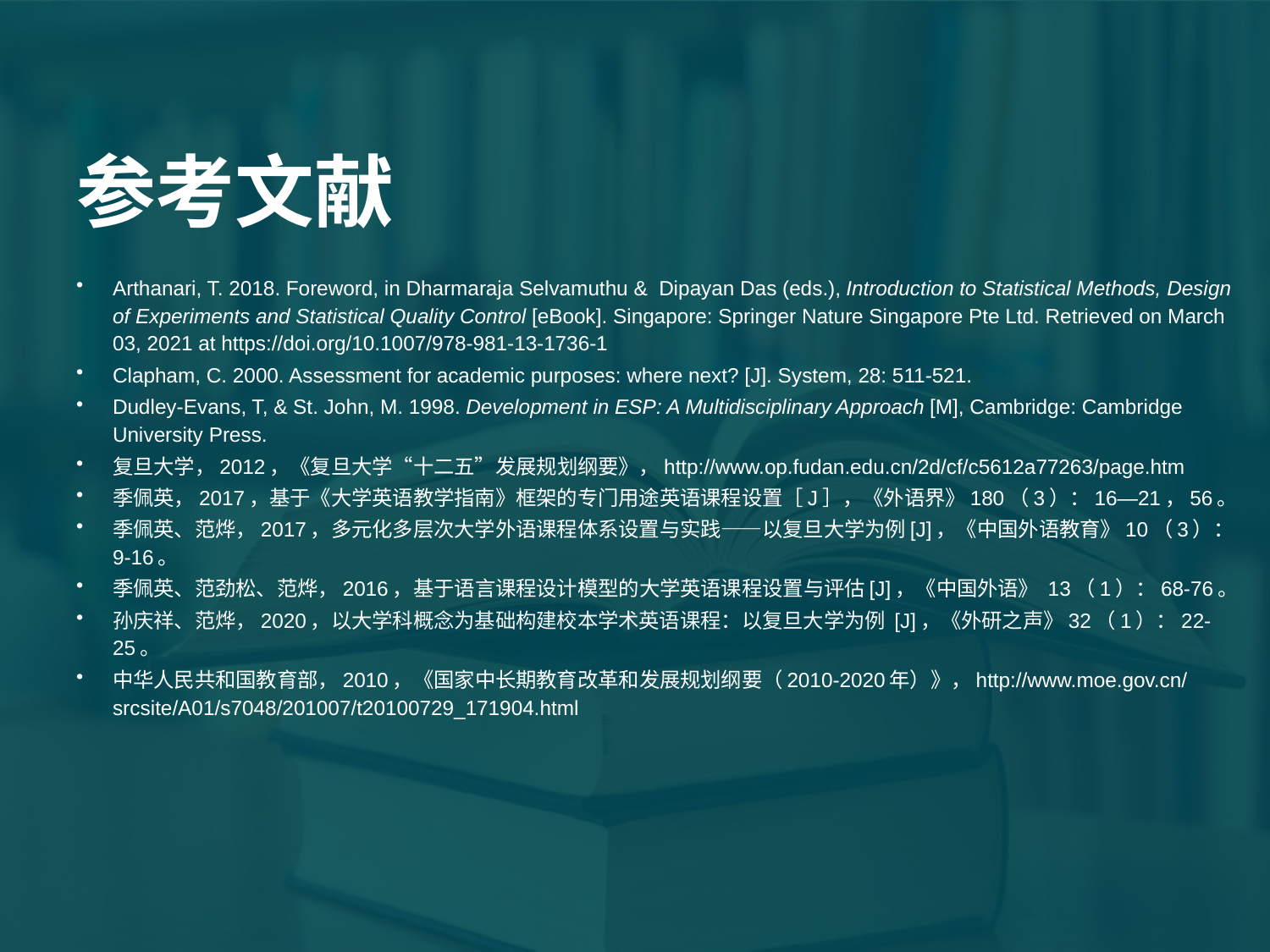

# 参考文献
Arthanari, T. 2018. Foreword, in Dharmaraja Selvamuthu &  Dipayan Das (eds.), Introduction to Statistical Methods, Design of Experiments and Statistical Quality Control [eBook]. Singapore: Springer Nature Singapore Pte Ltd. Retrieved on March 03, 2021 at https://doi.org/10.1007/978-981-13-1736-1
Clapham, C. 2000. Assessment for academic purposes: where next? [J]. System, 28: 511-521.
Dudley-Evans, T, & St. John, M. 1998. Development in ESP: A Multidisciplinary Approach [M], Cambridge: Cambridge University Press.
复旦大学，2012，《复旦大学“十二五”发展规划纲要》，http://www.op.fudan.edu.cn/2d/cf/c5612a77263/page.htm
季佩英，2017，基于《大学英语教学指南》框架的专门用途英语课程设置［J］，《外语界》180（3）：16—21，56。
季佩英、范烨，2017，多元化多层次大学外语课程体系设置与实践——以复旦大学为例[J]，《中国外语教育》10（3）：9-16。
季佩英、范劲松、范烨，2016，基于语言课程设计模型的大学英语课程设置与评估[J]，《中国外语》 13（1）：68-76。
孙庆祥、范烨，2020，以大学科概念为基础构建校本学术英语课程：以复旦大学为例 [J]，《外研之声》32（1）：22-25。
中华人民共和国教育部，2010，《国家中长期教育改革和发展规划纲要（2010-2020年）》，http://www.moe.gov.cn/srcsite/A01/s7048/201007/t20100729_171904.html